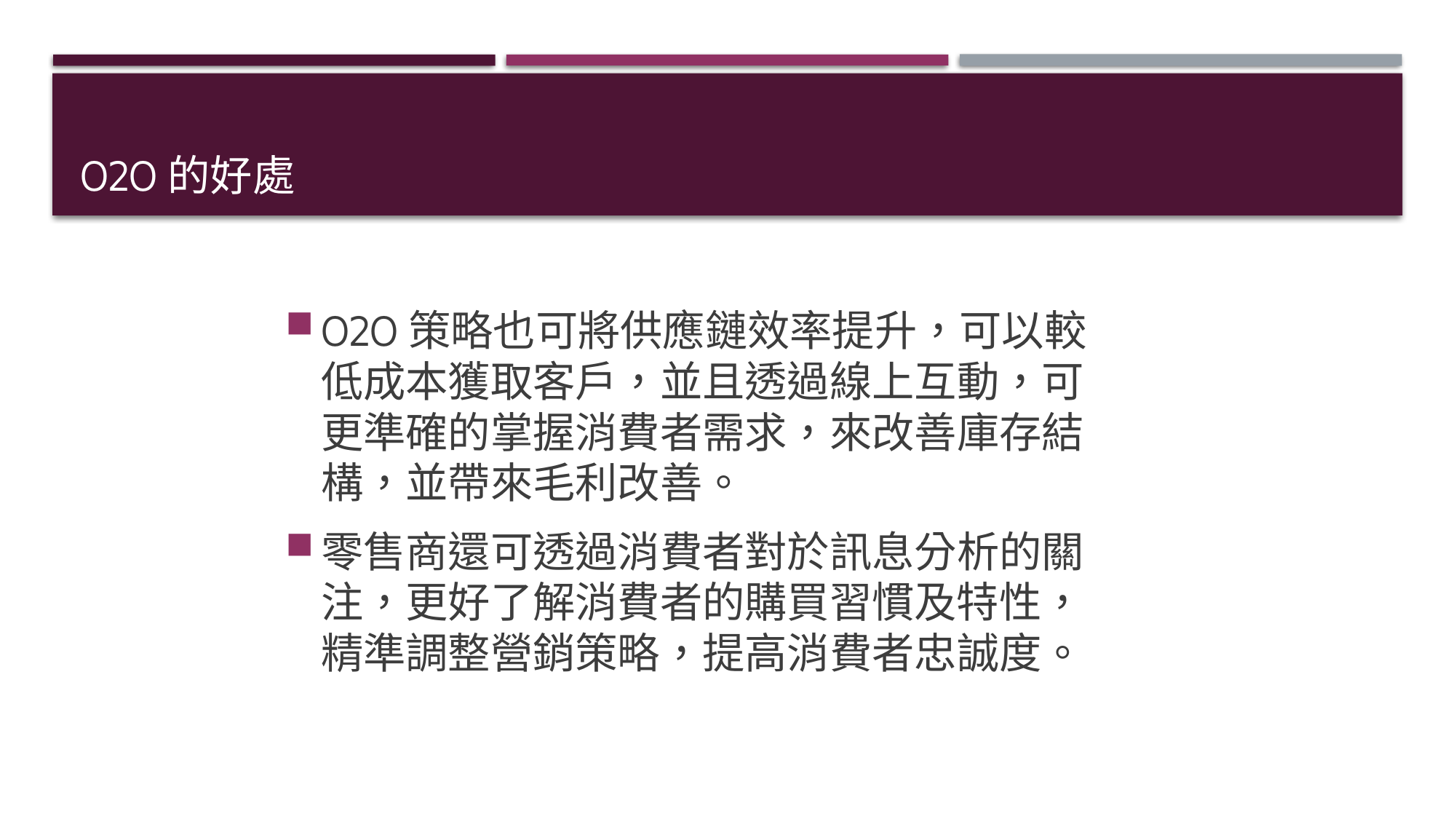

# O2O的好處
O2O策略也可將供應鏈效率提升，可以較低成本獲取客戶，並且透過線上互動，可更準確的掌握消費者需求，來改善庫存結構，並帶來毛利改善。
零售商還可透過消費者對於訊息分析的關注，更好了解消費者的購買習慣及特性，精準調整營銷策略，提高消費者忠誠度。